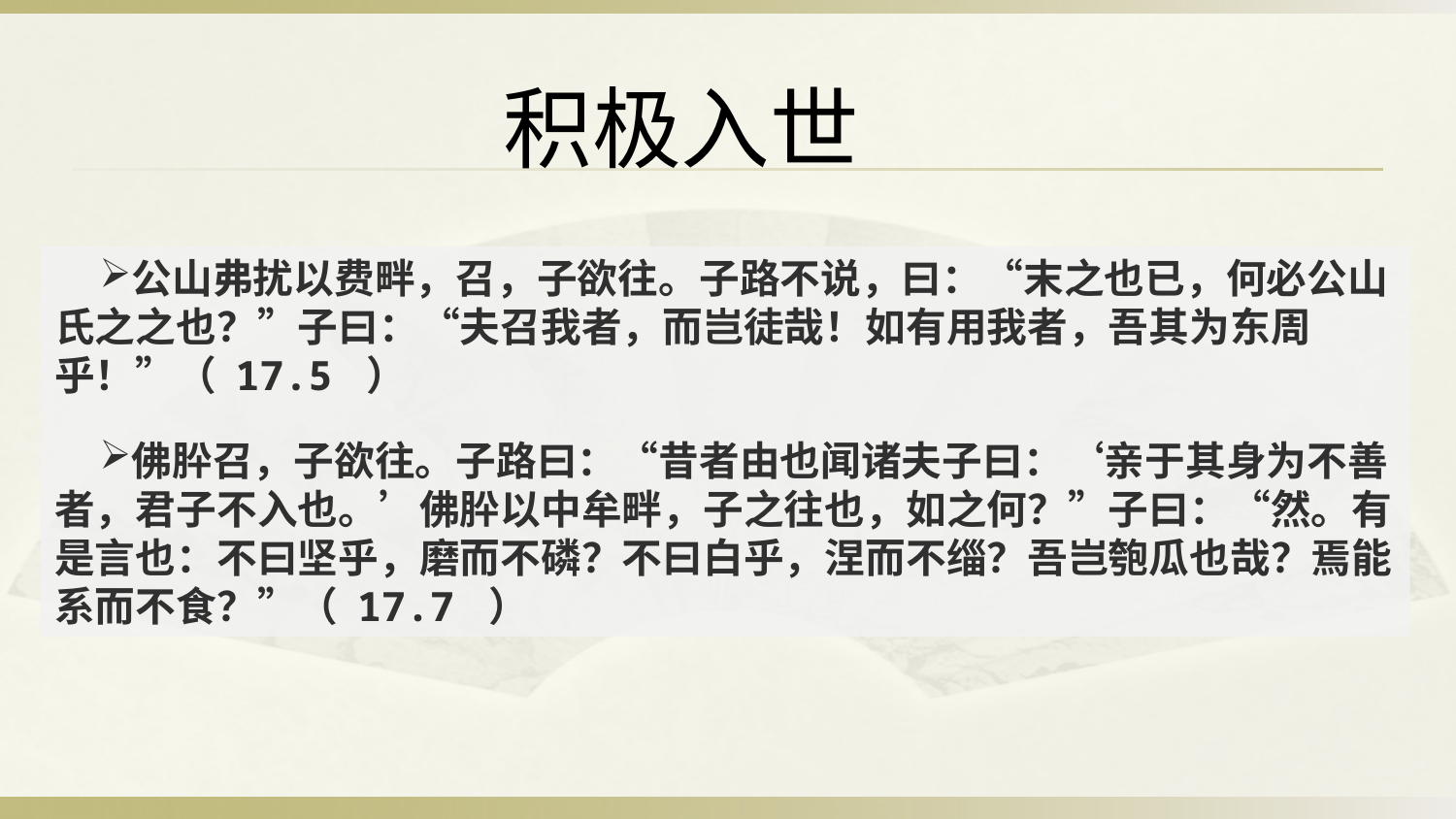

积极入世
公山弗扰以费畔，召，子欲往。子路不说，曰：“末之也已，何必公山氏之之也？”子曰：“夫召我者，而岂徒哉！如有用我者，吾其为东周乎！”（ 17.5 ）
佛肸召，子欲往。子路曰：“昔者由也闻诸夫子曰：‘亲于其身为不善者，君子不入也。’佛肸以中牟畔，子之往也，如之何？”子曰：“然。有是言也：不曰坚乎，磨而不磷？不曰白乎，涅而不缁？吾岂匏瓜也哉？焉能系而不食？”（ 17.7 ）